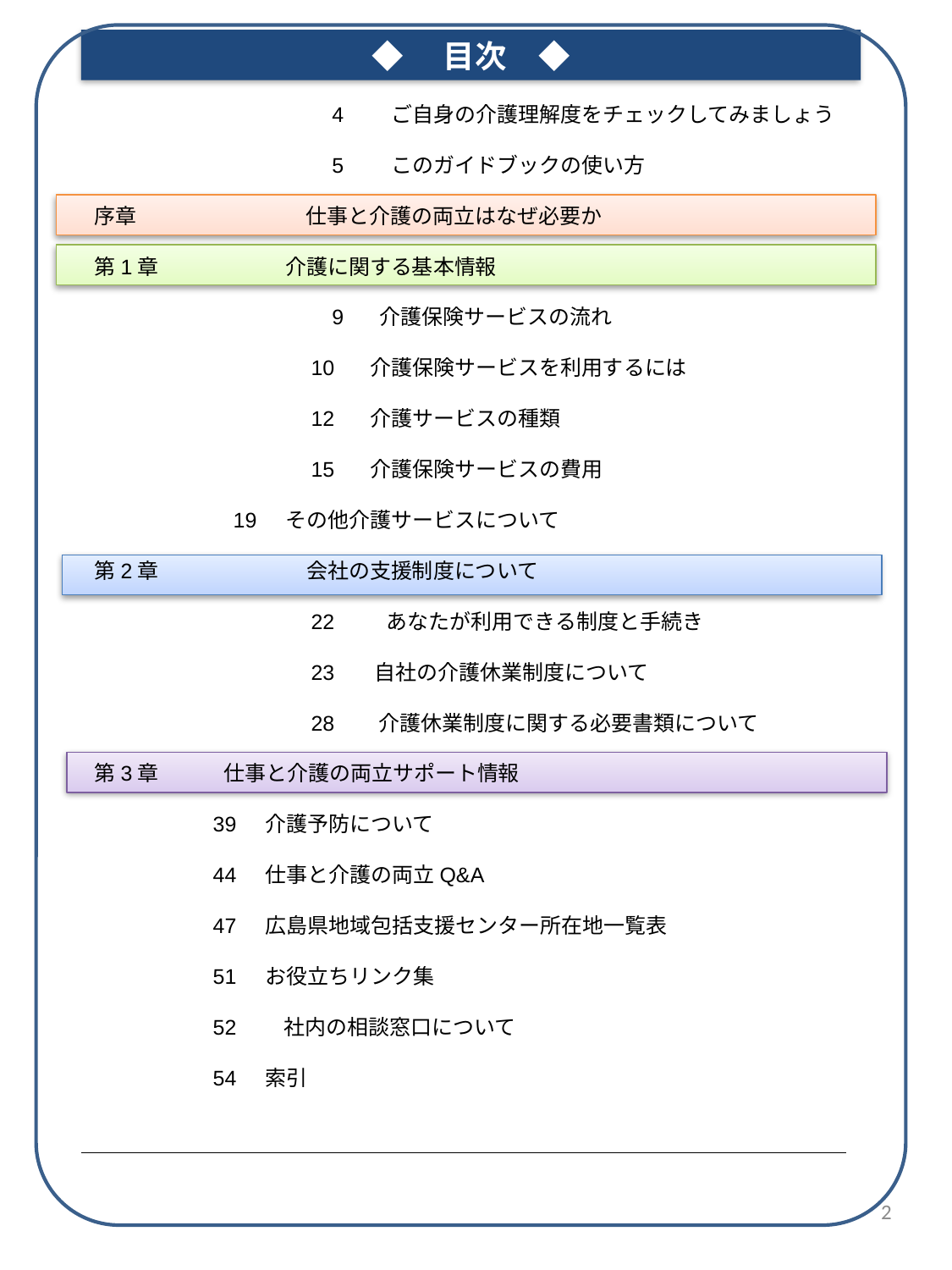

◆　目次　◆
　　　　　　　　　　　4　　ご自身の介護理解度をチェックしてみましょう

　　　　　　　　　　　5　　このガイドブックの使い方

序章　　　　　　　　仕事と介護の両立はなぜ必要か

第1章　　　　　　介護に関する基本情報

　　　　　　　　　　　9　  介護保険サービスの流れ

　　　　　　　　　　10　  介護保険サービスを利用するには

　　　　　　　　　　12　  介護サービスの種類

　　　　　　　　　　15　  介護保険サービスの費用

	  19    その他介護サービスについて

第2章　　　　　　　会社の支援制度について

　　　　　　　　　　22　　 あなたが利用できる制度と手続き

　　　　　　　　　　23　   自社の介護休業制度について

　　　　　　　　　　28   　介護休業制度に関する必要書類について

第3章              仕事と介護の両立サポート情報

                    39    介護予防について

                    44    仕事と介護の両立Q&A

                    47    広島県地域包括支援センター所在地一覧表

                    51    お役立ちリンク集

                    52　　社内の相談窓口について

                    54    索引

|  |
| --- |
2